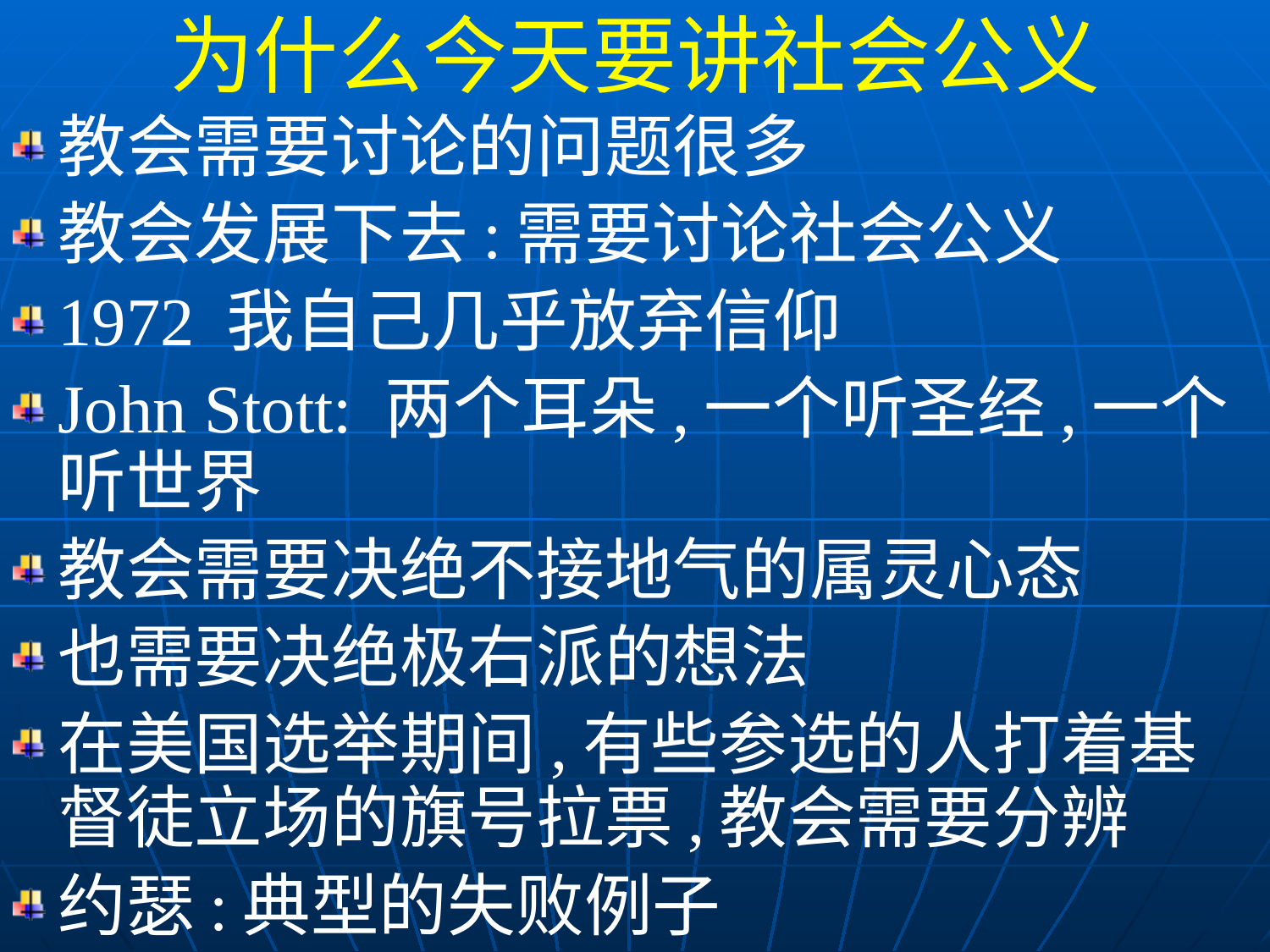

为什么今天要讲社会公义
教会需要讨论的问题很多
教会发展下去:需要讨论社会公义
1972 我自己几乎放弃信仰
John Stott: 两个耳朵,一个听圣经,一个听世界
教会需要决绝不接地气的属灵心态
也需要决绝极右派的想法
在美国选举期间,有些参选的人打着基督徒立场的旗号拉票,教会需要分辨
约瑟:典型的失败例子